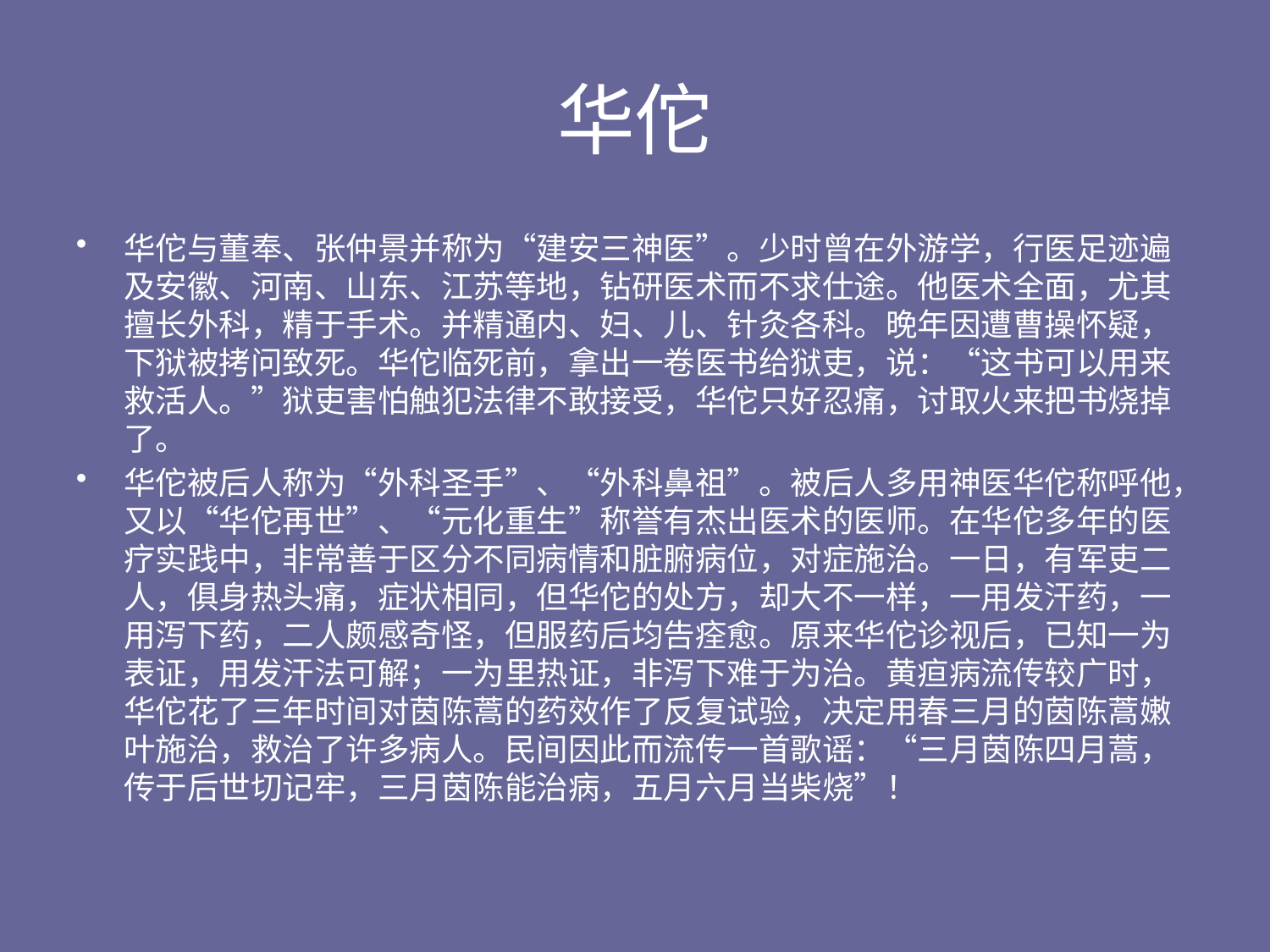

# 华佗
华佗与董奉、张仲景并称为“建安三神医”。少时曾在外游学，行医足迹遍及安徽、河南、山东、江苏等地，钻研医术而不求仕途。他医术全面，尤其擅长外科，精于手术。并精通内、妇、儿、针灸各科。晚年因遭曹操怀疑，下狱被拷问致死。华佗临死前，拿出一卷医书给狱吏，说：“这书可以用来救活人。”狱吏害怕触犯法律不敢接受，华佗只好忍痛，讨取火来把书烧掉了。
华佗被后人称为“外科圣手”、“外科鼻祖”。被后人多用神医华佗称呼他，又以“华佗再世”、“元化重生”称誉有杰出医术的医师。在华佗多年的医疗实践中，非常善于区分不同病情和脏腑病位，对症施治。一日，有军吏二人，俱身热头痛，症状相同，但华佗的处方，却大不一样，一用发汗药，一用泻下药，二人颇感奇怪，但服药后均告痊愈。原来华佗诊视后，已知一为表证，用发汗法可解；一为里热证，非泻下难于为治。黄疸病流传较广时，华佗花了三年时间对茵陈蒿的药效作了反复试验，决定用春三月的茵陈蒿嫩叶施治，救治了许多病人。民间因此而流传一首歌谣：“三月茵陈四月蒿，传于后世切记牢，三月茵陈能治病，五月六月当柴烧”！